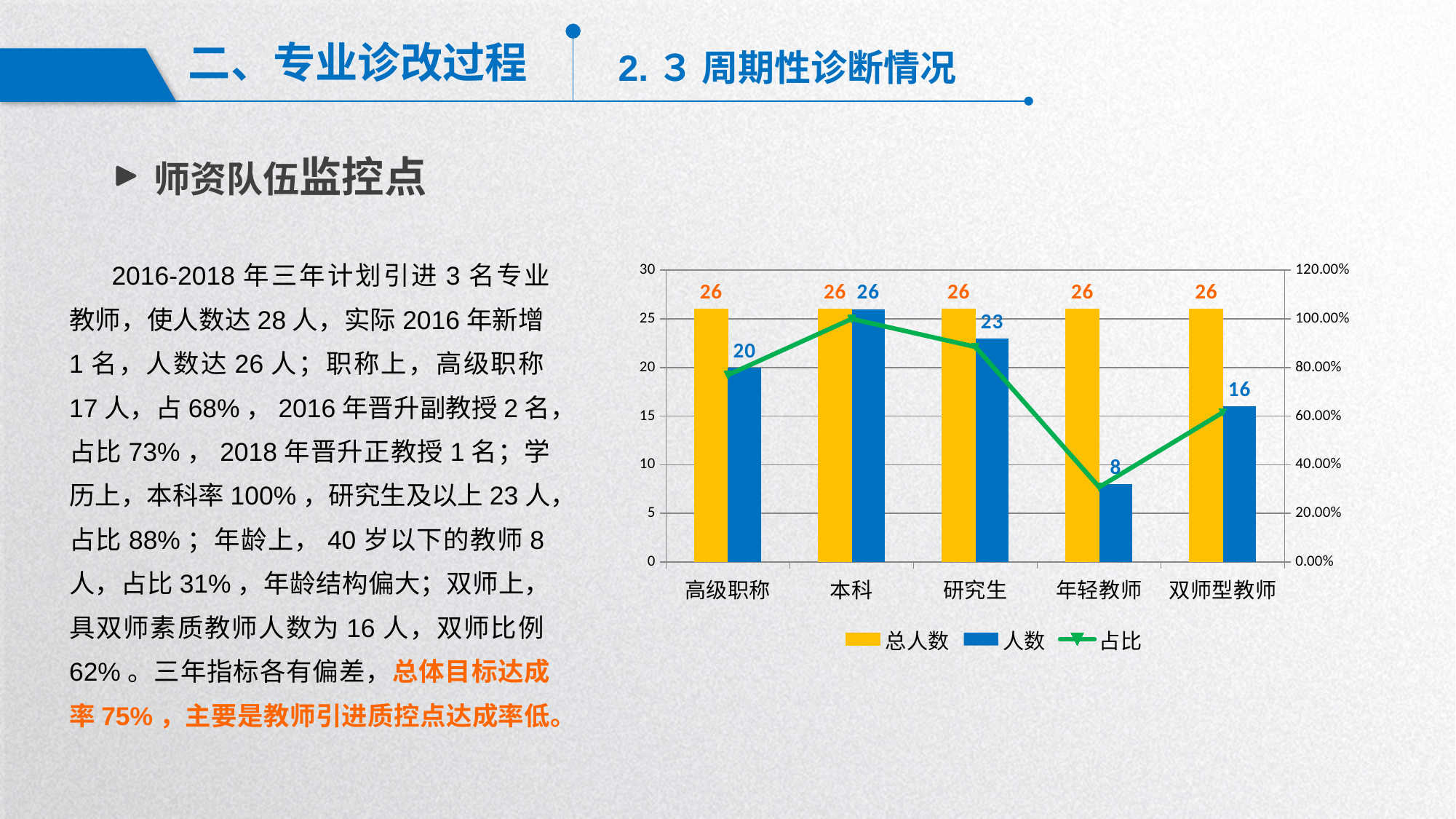

二、专业诊改过程
2.３ 周期性诊断情况

师资队伍监控点

2016-2018年三年计划引进3名专业教师，使人数达28人，实际2016年新增1名，人数达26人；职称上，高级职称17人，占68%，2016年晋升副教授2名，占比73%，2018年晋升正教授1名；学历上，本科率100%，研究生及以上23人，占比88%；年龄上，40岁以下的教师8人，占比31%，年龄结构偏大；双师上，具双师素质教师人数为16人，双师比例62%。三年指标各有偏差，总体目标达成率75%，主要是教师引进质控点达成率低。

### Chart

| Category | 总人数 | 人数 | 占比 |
|---|---|---|---|
| 高级职称 | 26.0 | 20.0 | 0.7692 |
| 本科 | 26.0 | 26.0 | 1.0 |
| 研究生 | 26.0 | 23.0 | 0.8846 |
| 年轻教师 | 26.0 | 8.0 | 0.3077 |
| 双师型教师 | 26.0 | 16.0 | 0.6154 |